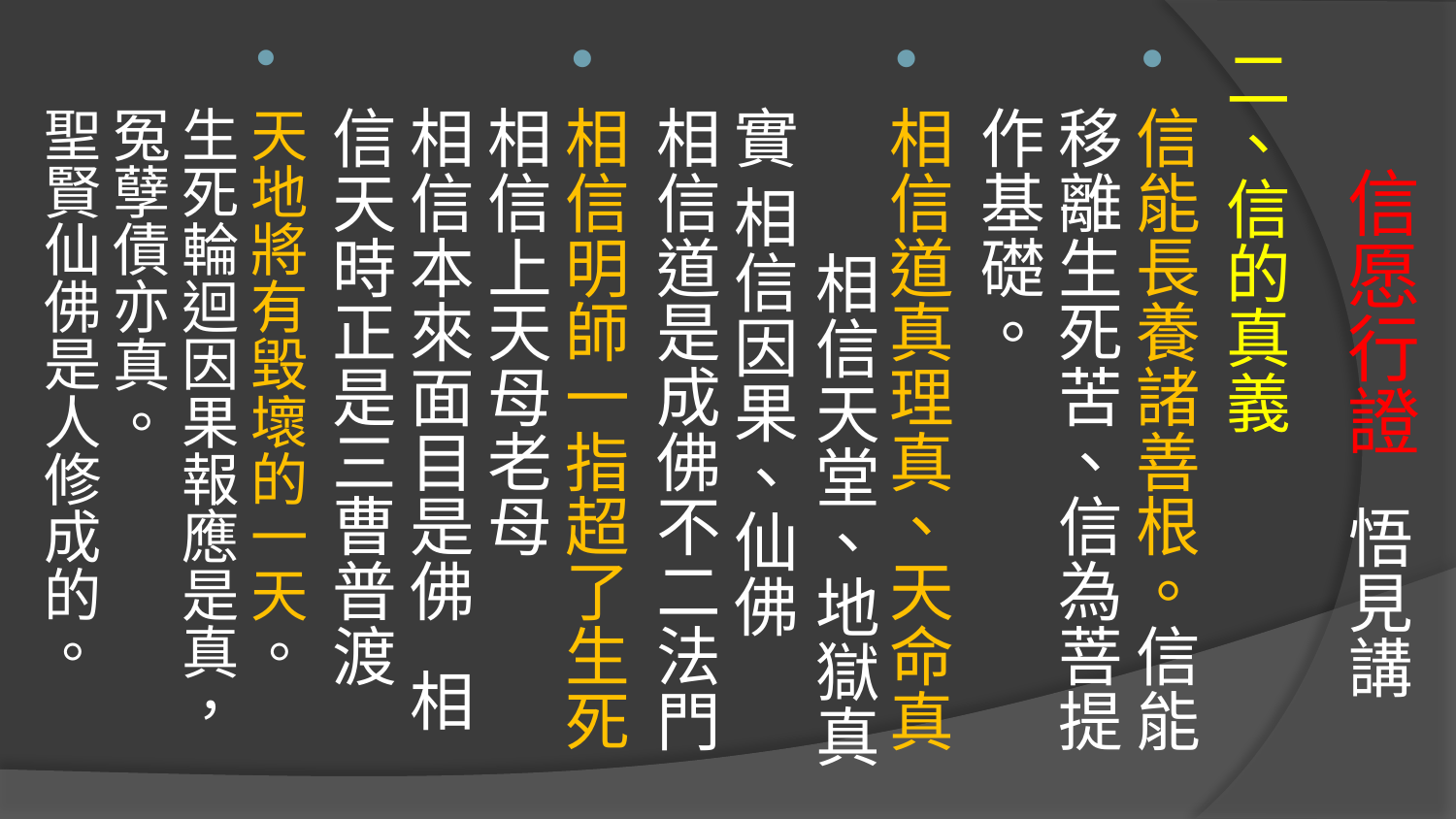

# 信愿行證   悟見講
二、信的真義
信能長養諸善根。信能移離生死苦、信為菩提作基礎。
相信道真理真、天命真            相信天堂、地獄真實 相信因果、仙佛        相信道是成佛不二法門
相信明師一指超了生死相信上天母老母             相信本來面目是佛   相信天時正是三曹普渡
天地將有毀壞的一天。
生死輪迴因果報應是真，冤孽債亦真。
聖賢仙佛是人修成的。